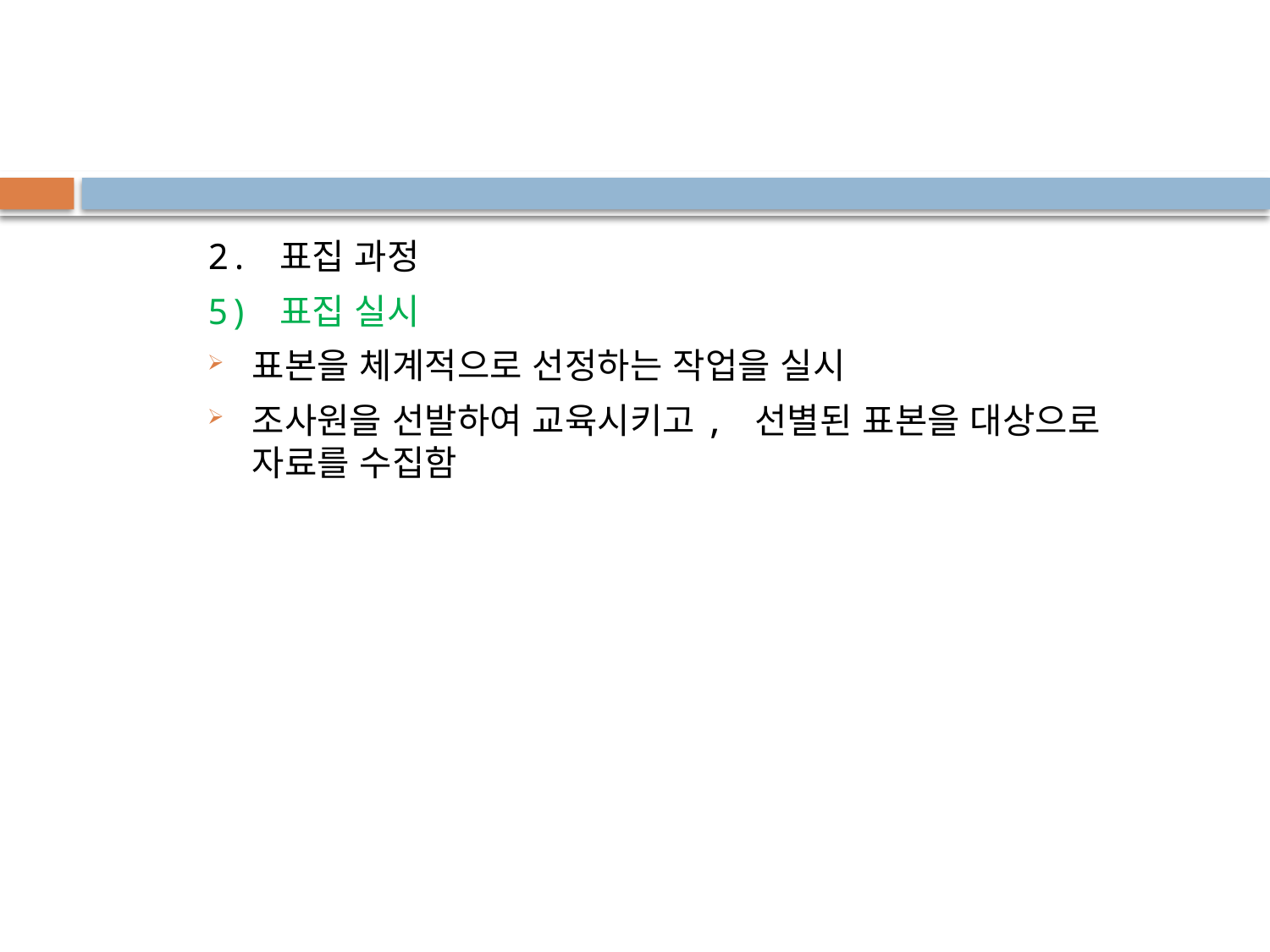

2. 표집 과정
5) 표집 실시
표본을 체계적으로 선정하는 작업을 실시
조사원을 선발하여 교육시키고, 선별된 표본을 대상으로 자료를 수집함